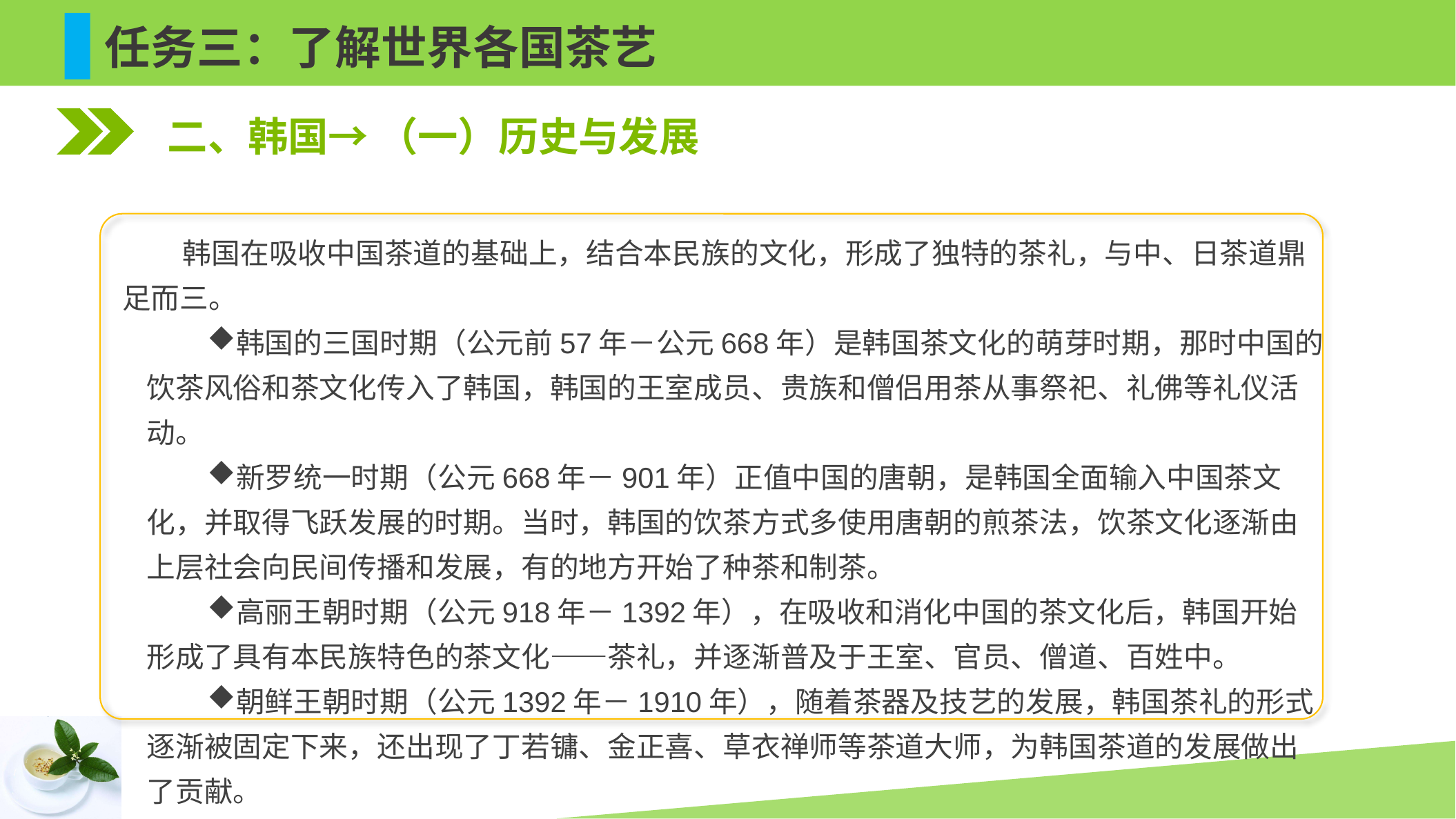

任务三：了解世界各国茶艺
二、韩国→ （一）历史与发展

韩国在吸收中国茶道的基础上，结合本民族的文化，形成了独特的茶礼，与中、日茶道鼎足而三。
韩国的三国时期（公元前57年－公元668年）是韩国茶文化的萌芽时期，那时中国的饮茶风俗和茶文化传入了韩国，韩国的王室成员、贵族和僧侣用茶从事祭祀、礼佛等礼仪活动。
新罗统一时期（公元668年－901年）正值中国的唐朝，是韩国全面输入中国茶文化，并取得飞跃发展的时期。当时，韩国的饮茶方式多使用唐朝的煎茶法，饮茶文化逐渐由上层社会向民间传播和发展，有的地方开始了种茶和制茶。
高丽王朝时期（公元918年－1392年），在吸收和消化中国的茶文化后，韩国开始形成了具有本民族特色的茶文化——茶礼，并逐渐普及于王室、官员、僧道、百姓中。
朝鲜王朝时期（公元1392年－1910年），随着茶器及技艺的发展，韩国茶礼的形式逐渐被固定下来，还出现了丁若镛、金正喜、草衣禅师等茶道大师，为韩国茶道的发展做出了贡献。